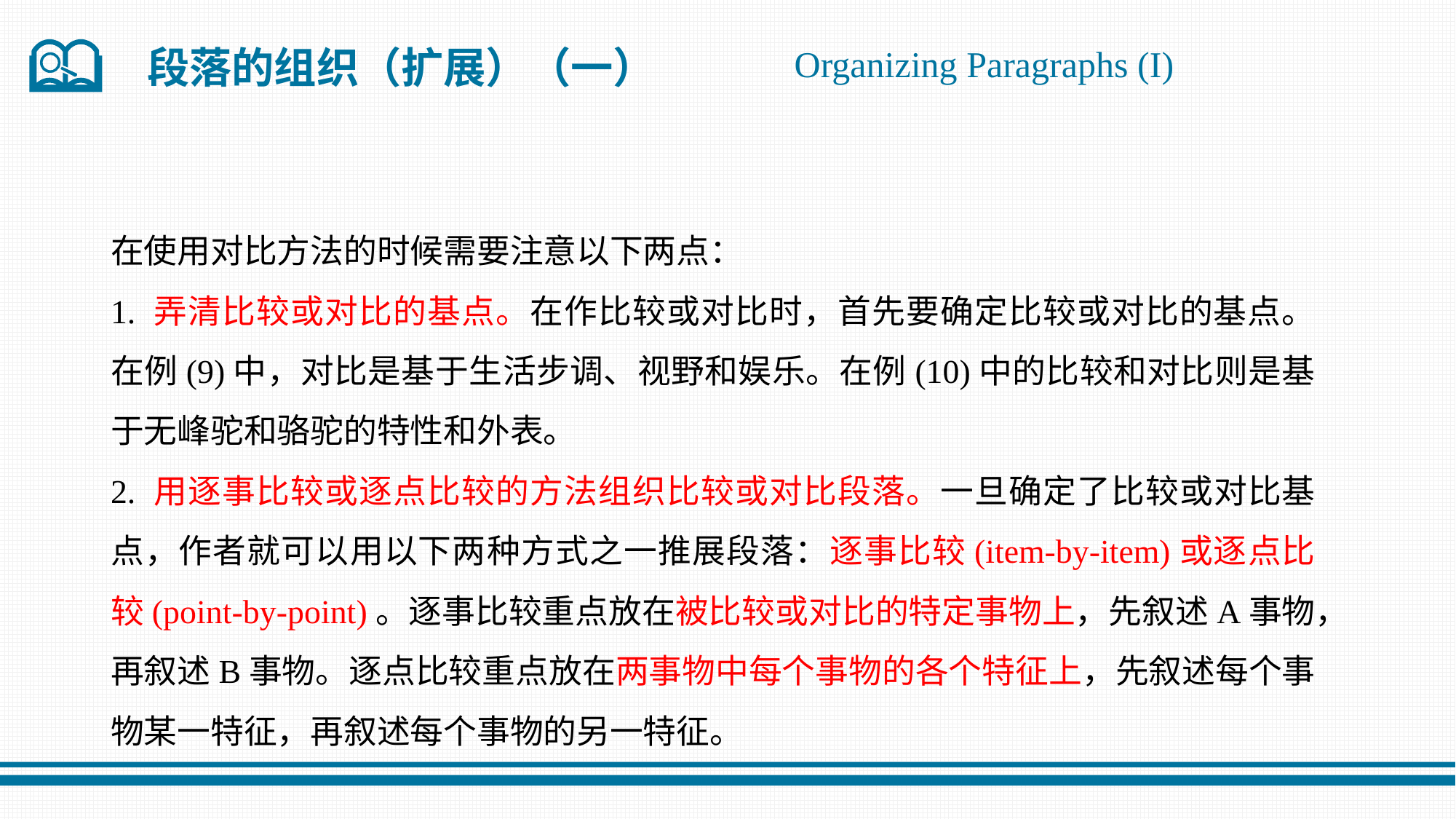

Organizing Paragraphs (I)
段落的组织（扩展）（一）
在使用对比方法的时候需要注意以下两点：
1. 弄清比较或对比的基点。在作比较或对比时，首先要确定比较或对比的基点。在例(9)中，对比是基于生活步调、视野和娱乐。在例(10)中的比较和对比则是基于无峰驼和骆驼的特性和外表。
2. 用逐事比较或逐点比较的方法组织比较或对比段落。一旦确定了比较或对比基点，作者就可以用以下两种方式之一推展段落：逐事比较(item-by-item)或逐点比较(point-by-point)。逐事比较重点放在被比较或对比的特定事物上，先叙述A事物，再叙述B事物。逐点比较重点放在两事物中每个事物的各个特征上，先叙述每个事物某一特征，再叙述每个事物的另一特征。